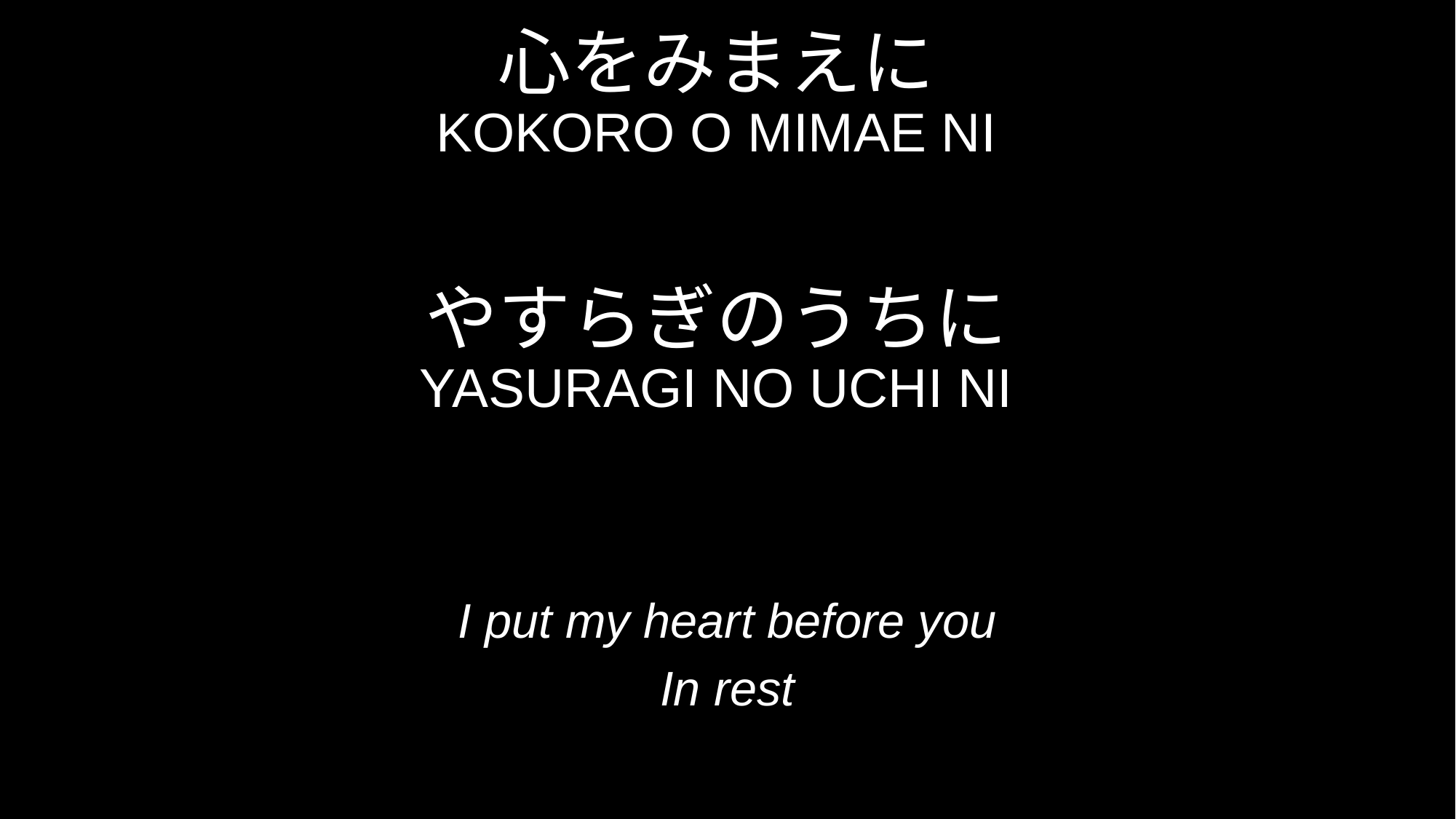

# 心をみまえに KOKORO O MIMAE NI やすらぎのうちに YASURAGI NO UCHI NI
I put my heart before you
In rest